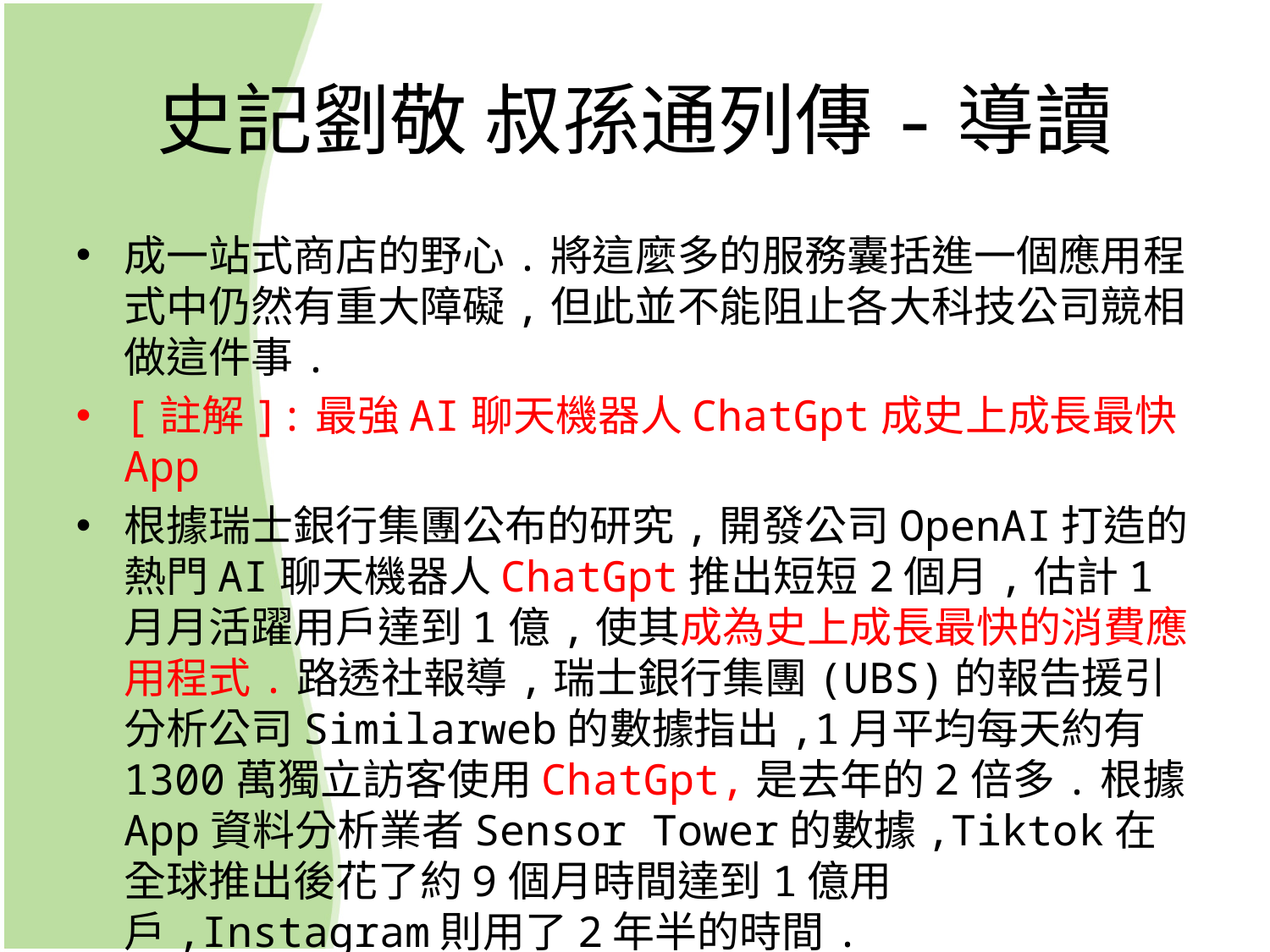

# 史記劉敬 叔孫通列傳-導讀
成一站式商店的野心.將這麼多的服務囊括進一個應用程式中仍然有重大障礙,但此並不能阻止各大科技公司競相做這件事.
[註解]:最強AI聊天機器人ChatGpt成史上成長最快App
根據瑞士銀行集團公布的研究,開發公司OpenAI打造的熱門AI聊天機器人ChatGpt推出短短2個月,估計1月月活躍用戶達到1億,使其成為史上成長最快的消費應用程式.路透社報導,瑞士銀行集團(UBS)的報告援引分析公司Similarweb的數據指出,1月平均每天約有1300萬獨立訪客使用ChatGpt,是去年的2倍多.根據App資料分析業者Sensor Tower的數據,Tiktok在全球推出後花了約9個月時間達到1億用戶,Instagram則用了2年半的時間.